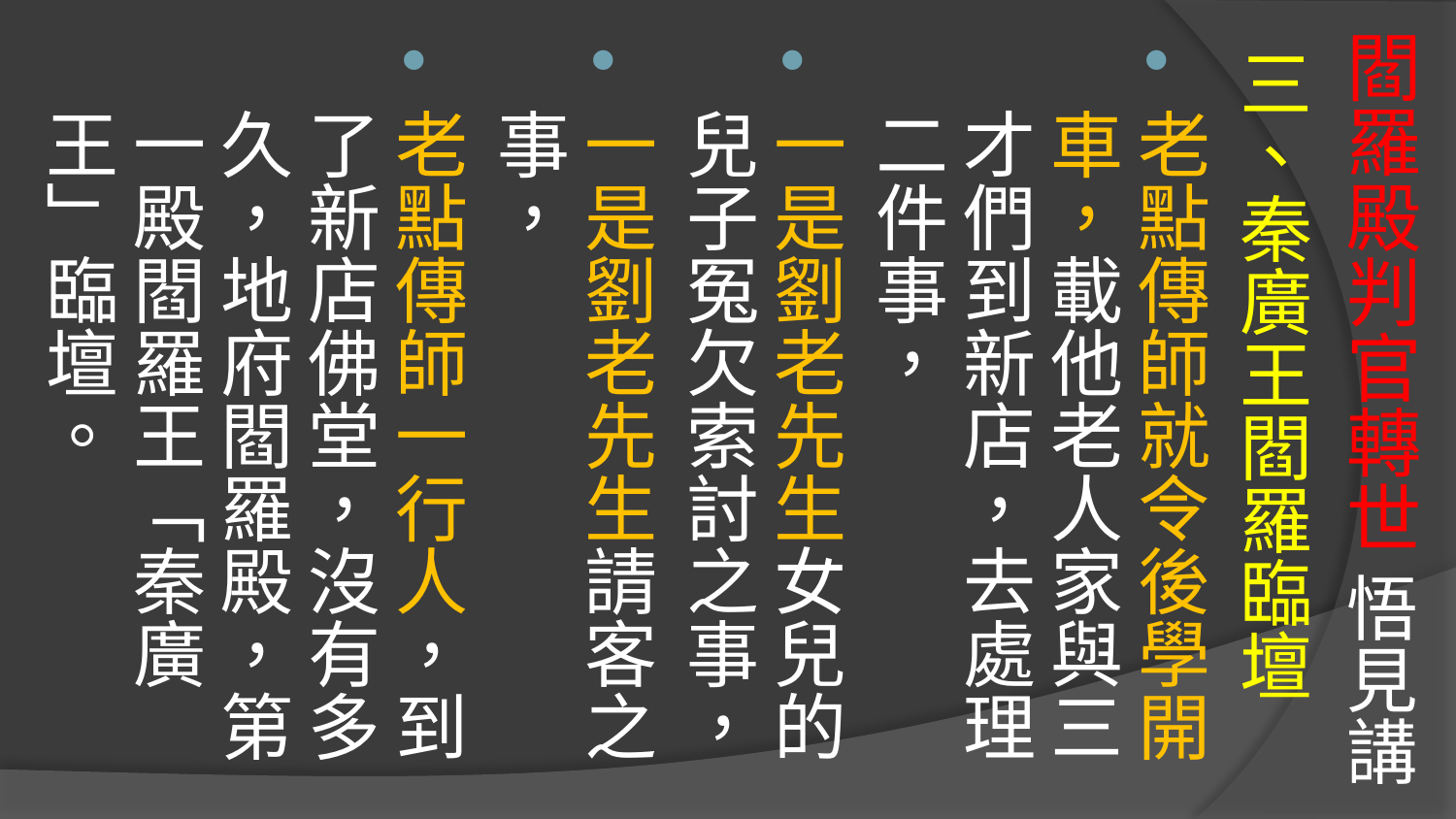

# 閻羅殿判官轉世 悟見講
三、秦廣王閻羅臨壇
老點傳師就令後學開車，載他老人家與三才們到新店，去處理二件事，
一是劉老先生女兒的兒子冤欠索討之事，
一是劉老先生請客之事，
老點傳師一行人，到了新店佛堂，沒有多久，地府閻羅殿，第一殿閻羅王「秦廣王」臨壇。